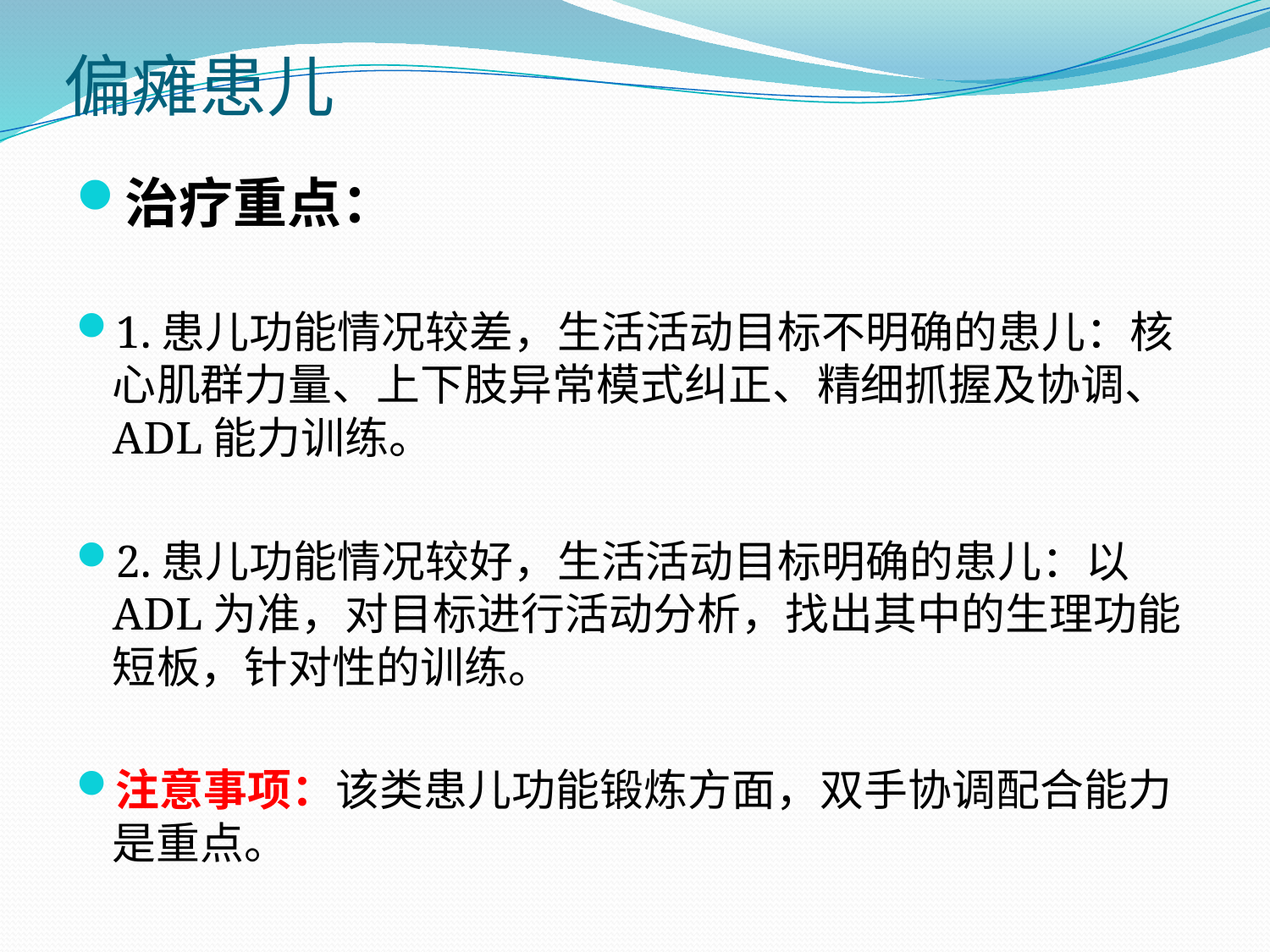

# 偏瘫患儿
治疗重点：

1.患儿功能情况较差，生活活动目标不明确的患儿：核心肌群力量、上下肢异常模式纠正、精细抓握及协调、ADL能力训练。

2.患儿功能情况较好，生活活动目标明确的患儿：以ADL为准，对目标进行活动分析，找出其中的生理功能短板，针对性的训练。

注意事项：该类患儿功能锻炼方面，双手协调配合能力是重点。